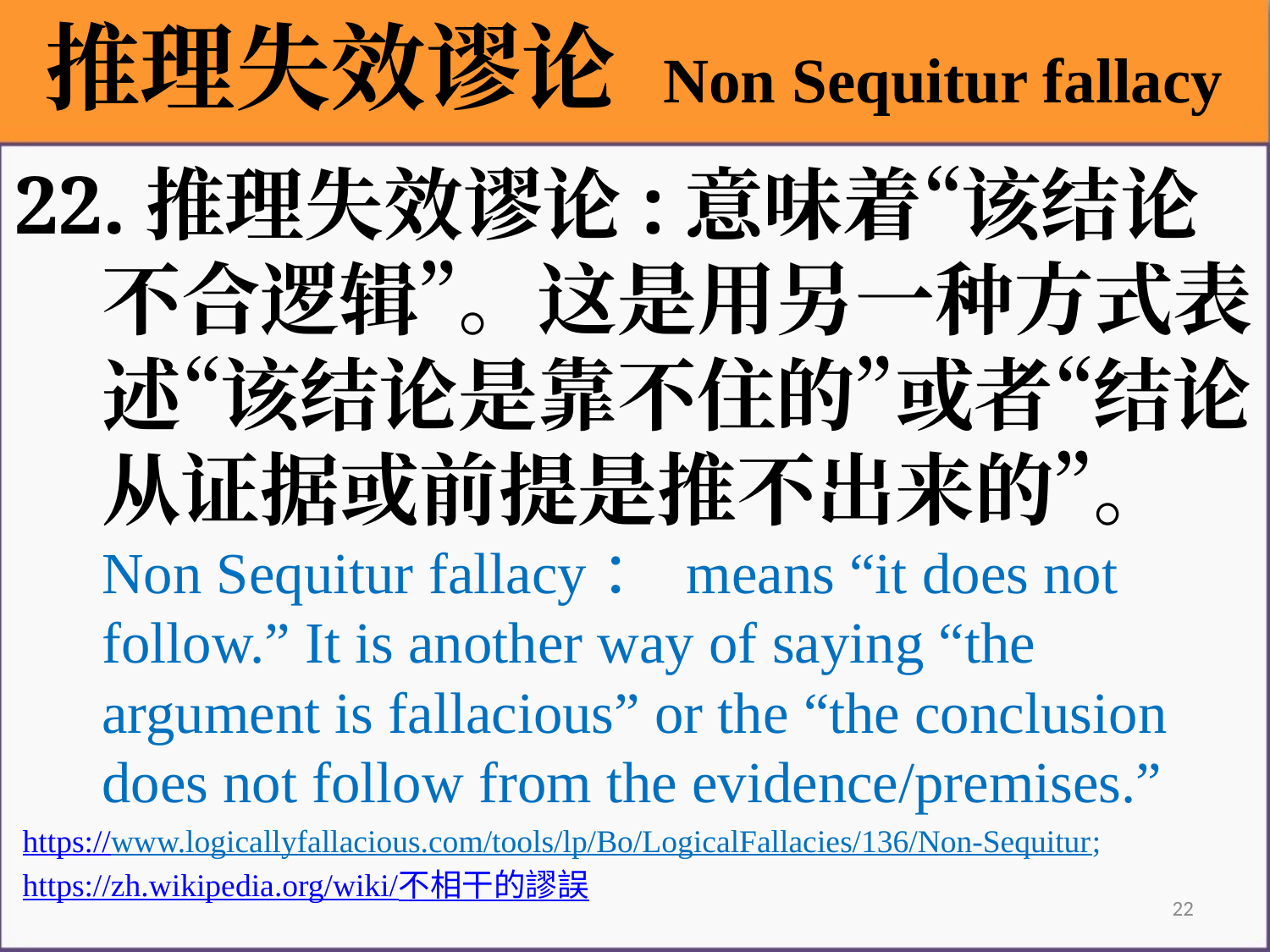

推理失效谬论 Non Sequitur fallacy

22.推理失效谬论:意味着“该结论不合逻辑”。这是用另一种方式表述“该结论是靠不住的”或者“结论从证据或前提是推不出来的”。 Non Sequitur fallacy： means “it does not follow.” It is another way of saying “the argument is fallacious” or the “the conclusion does not follow from the evidence/premises.”
 https://www.logicallyfallacious.com/tools/lp/Bo/LogicalFallacies/136/Non-Sequitur;
 https://zh.wikipedia.org/wiki/不相干的謬誤

22